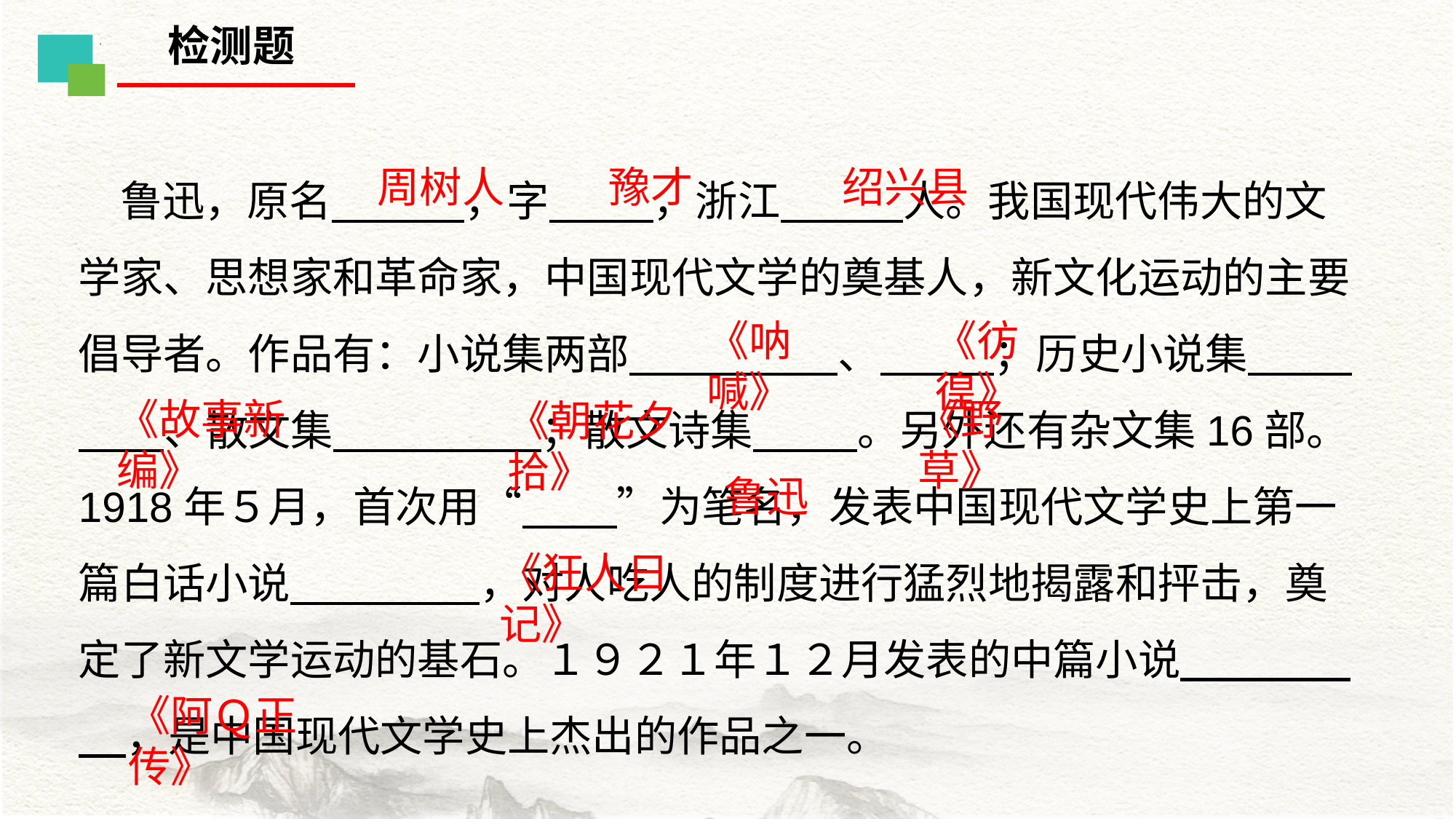

检测题

    鲁迅，原名              ，字           ，浙江             人。我国现代伟大的文学家、思想家和革命家，中国现代文学的奠基人，新文化运动的主要倡导者。作品有：小说集两部                      、            ；历史小说集                     、散文集                      ；散文诗集           。另外还有杂文集16部。1918年５月，首次用“          ”为笔名，发表中国现代文学史上第一篇白话小说                    ，对人吃人的制度进行猛烈地揭露和抨击，奠定了新文学运动的基石。１９２１年１２月发表的中篇小说                        ，是中国现代文学史上杰出的作品之一。
周树人
豫才
绍兴县
《呐喊》
《彷徨》
《故事新编》
《野草》
《朝花夕拾》
鲁迅
《狂人日记》
《阿Ｑ正传》